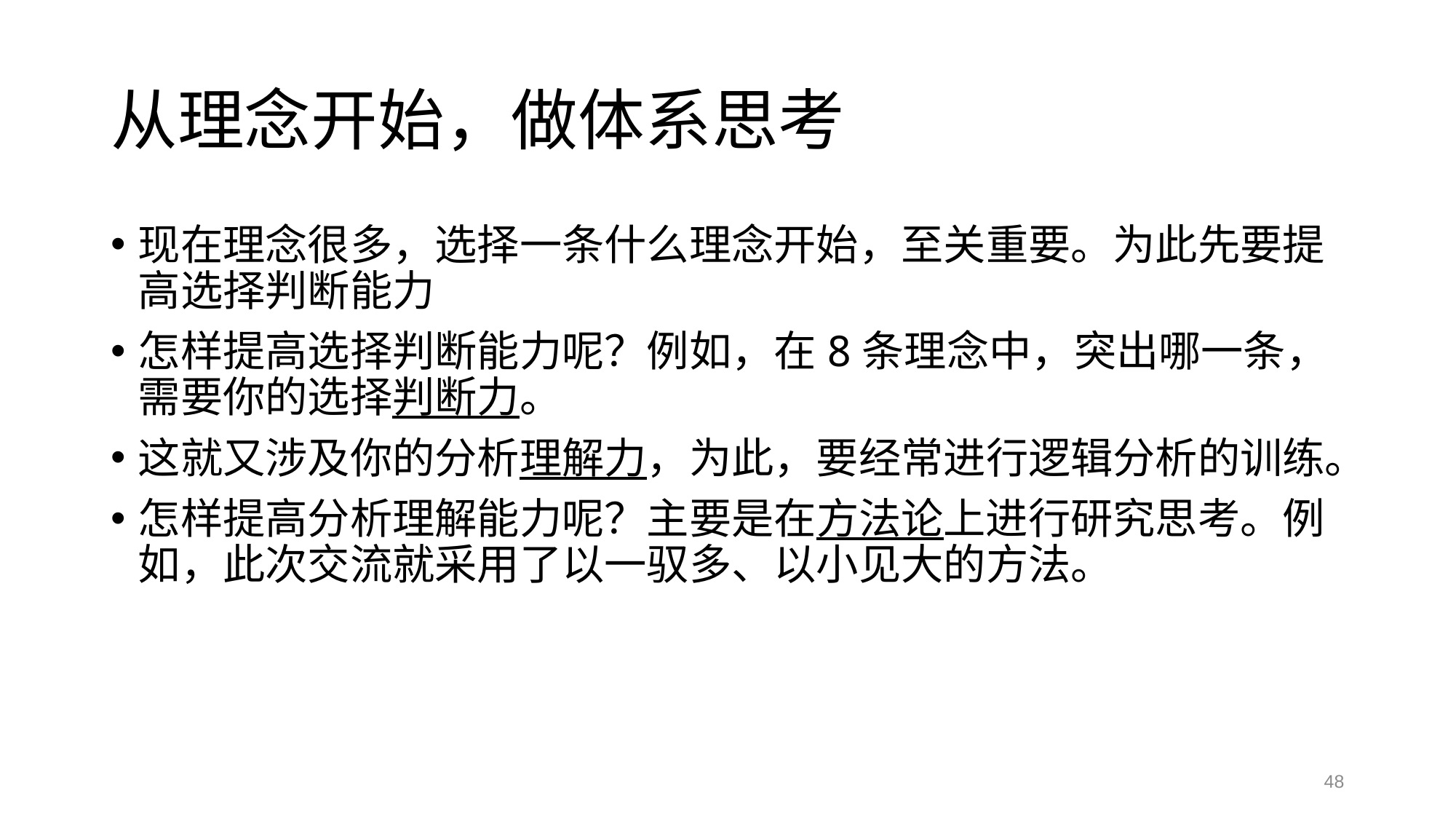

# 从理念开始，做体系思考
现在理念很多，选择一条什么理念开始，至关重要。为此先要提高选择判断能力
怎样提高选择判断能力呢？例如，在8条理念中，突出哪一条，需要你的选择判断力。
这就又涉及你的分析理解力，为此，要经常进行逻辑分析的训练。
怎样提高分析理解能力呢？主要是在方法论上进行研究思考。例如，此次交流就采用了以一驭多、以小见大的方法。
48